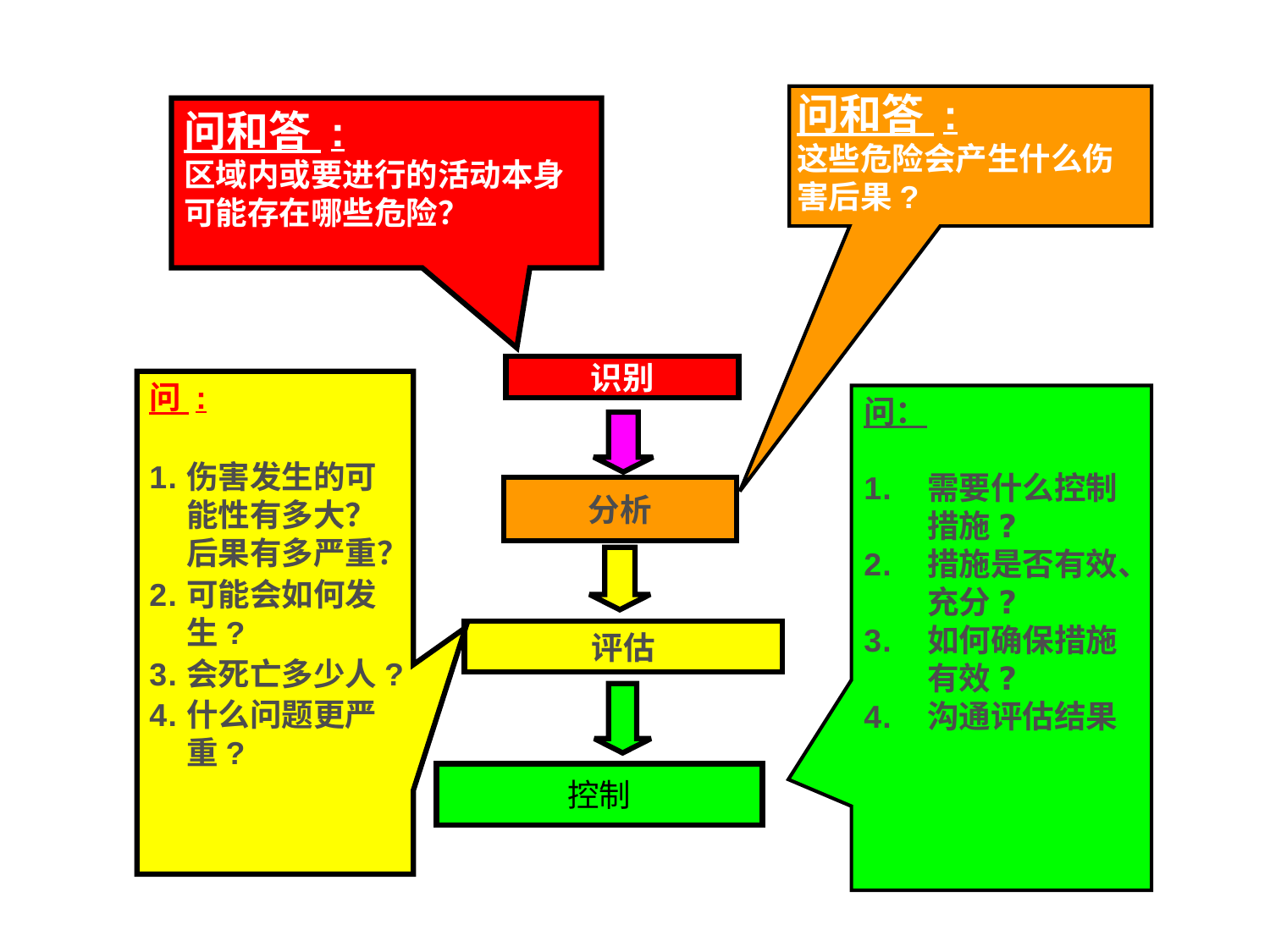

问和答 :
这些危险会产生什么伤害后果?
问和答 :
区域内或要进行的活动本身可能存在哪些危险？
识别
问 :
伤害发生的可能性有多大？后果有多严重？
可能会如何发生?
会死亡多少人?
什么问题更严重?
问：

需要什么控制措施?
措施是否有效、充分?
如何确保措施有效?
沟通评估结果

分析

评估

控制